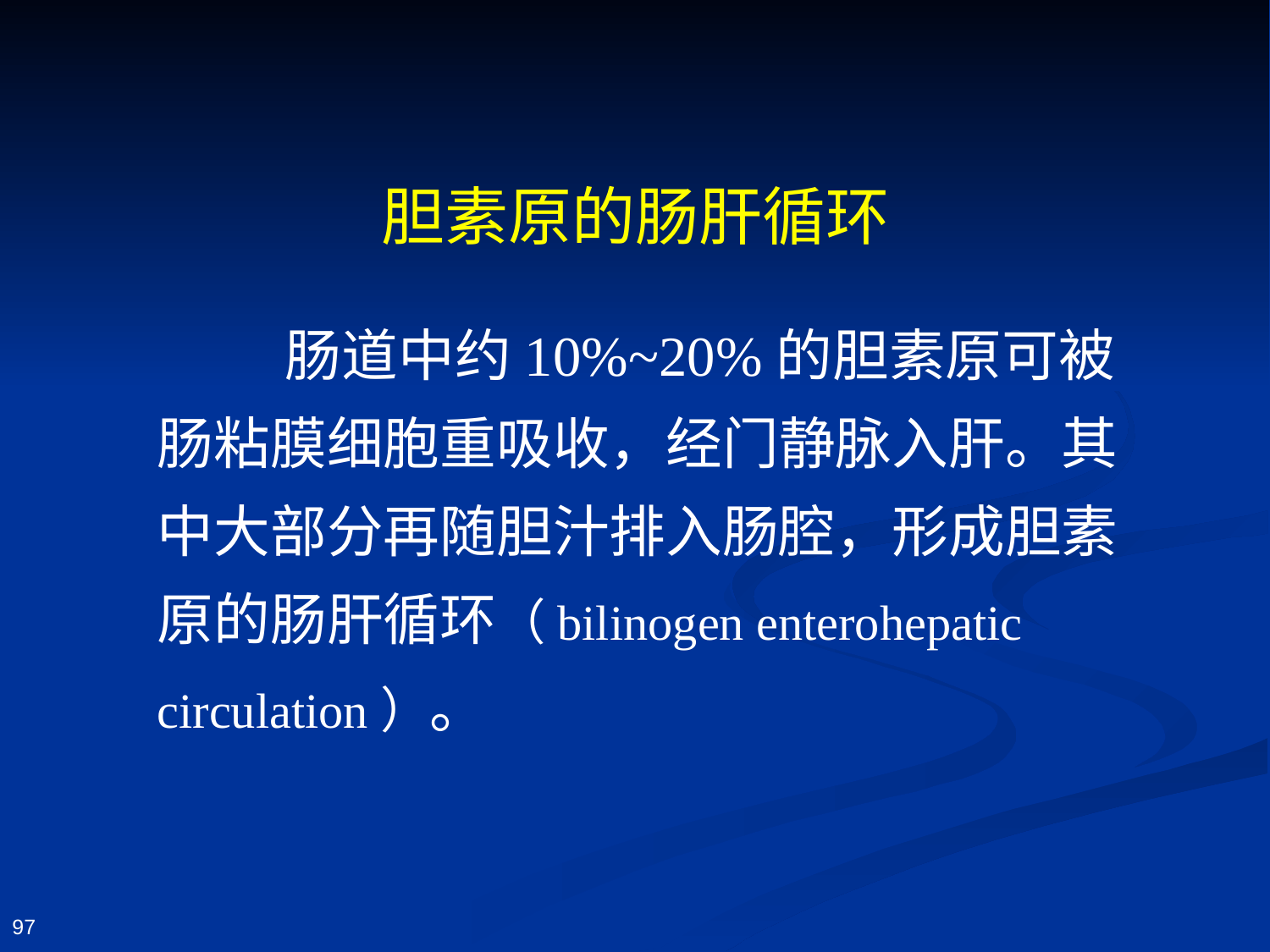

# 胆素原的肠肝循环
         肠道中约10%~20%的胆素原可被肠粘膜细胞重吸收，经门静脉入肝。其中大部分再随胆汁排入肠腔，形成胆素原的肠肝循环（bilinogen enterohepatic circulation）。
97